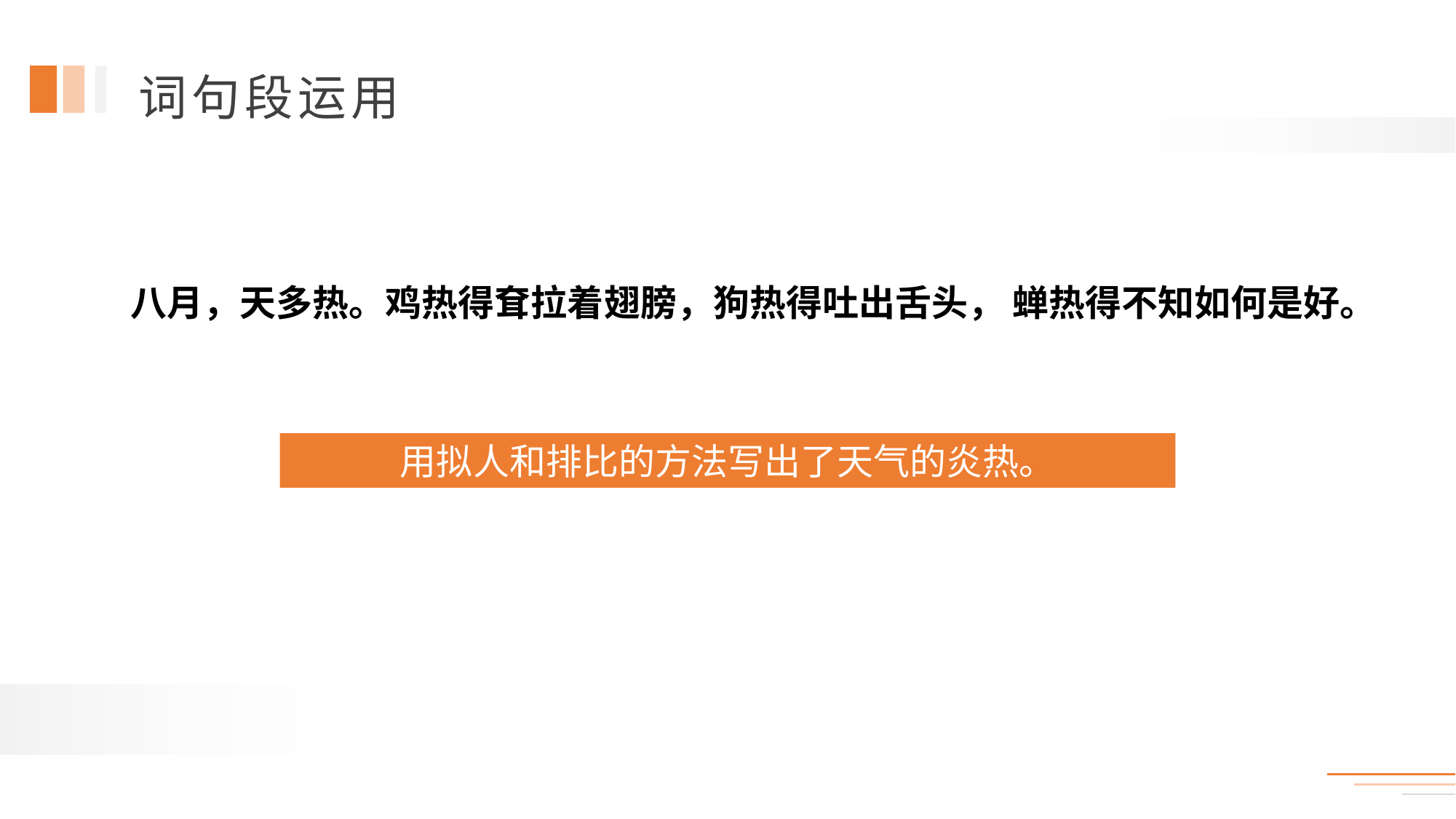

八月，天多热。鸡热得耷拉着翅膀，狗热得吐出舌头， 蝉热得不知如何是好。
用拟人和排比的方法写出了天气的炎热。